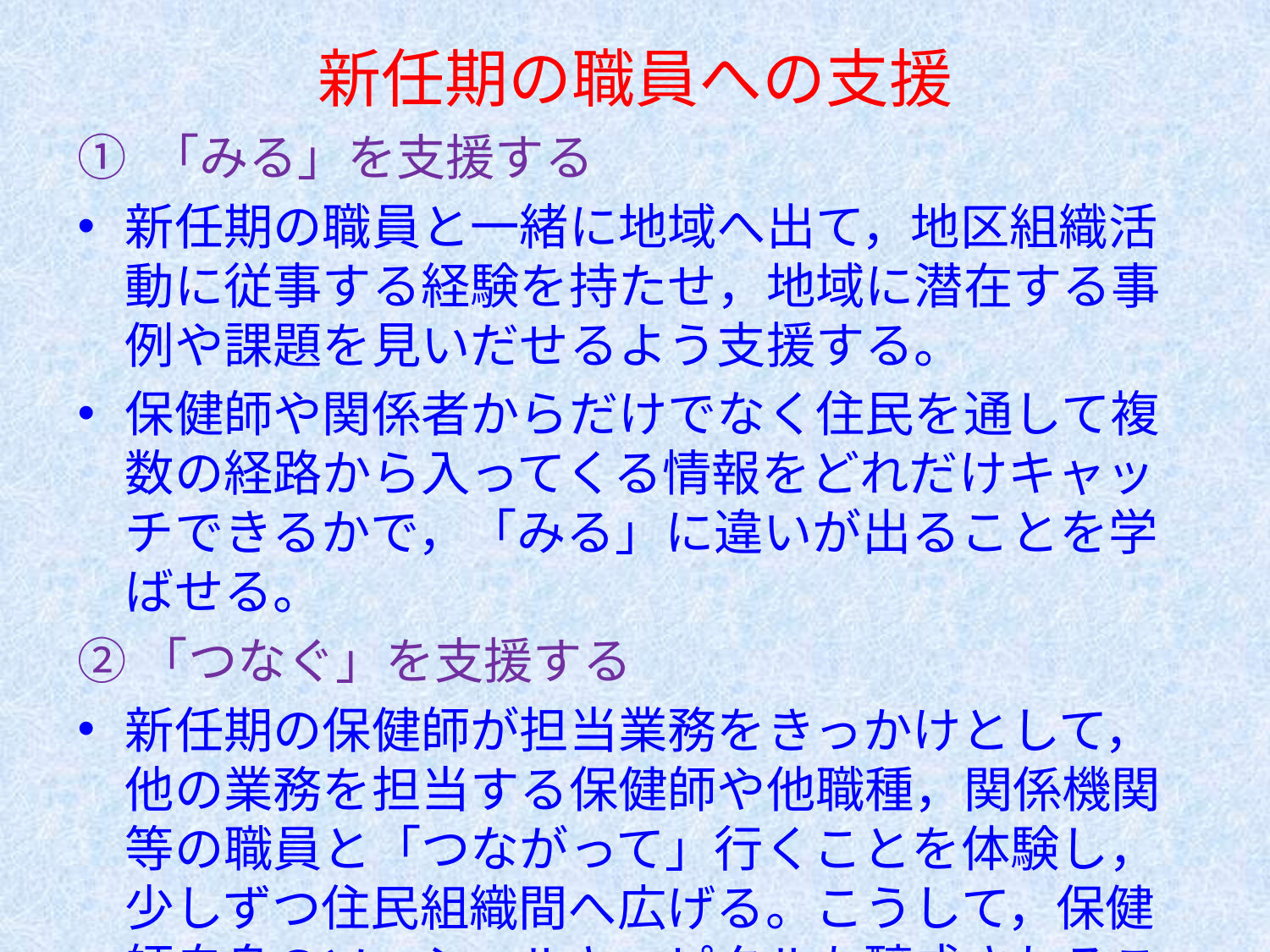

# 新任期の職員への支援
① 「みる」を支援する
新任期の職員と一緒に地域へ出て，地区組織活動に従事する経験を持たせ，地域に潜在する事例や課題を見いだせるよう支援する。
保健師や関係者からだけでなく住民を通して複数の経路から入ってくる情報をどれだけキャッチできるかで，「みる」に違いが出ることを学ばせる。
②「つなぐ」を支援する
新任期の保健師が担当業務をきっかけとして，他の業務を担当する保健師や他職種，関係機関等の職員と「つながって」行くことを体験し，少しずつ住民組織間へ広げる。こうして，保健師自身のソーシャルキャピタルも醸成されることを体験させる。